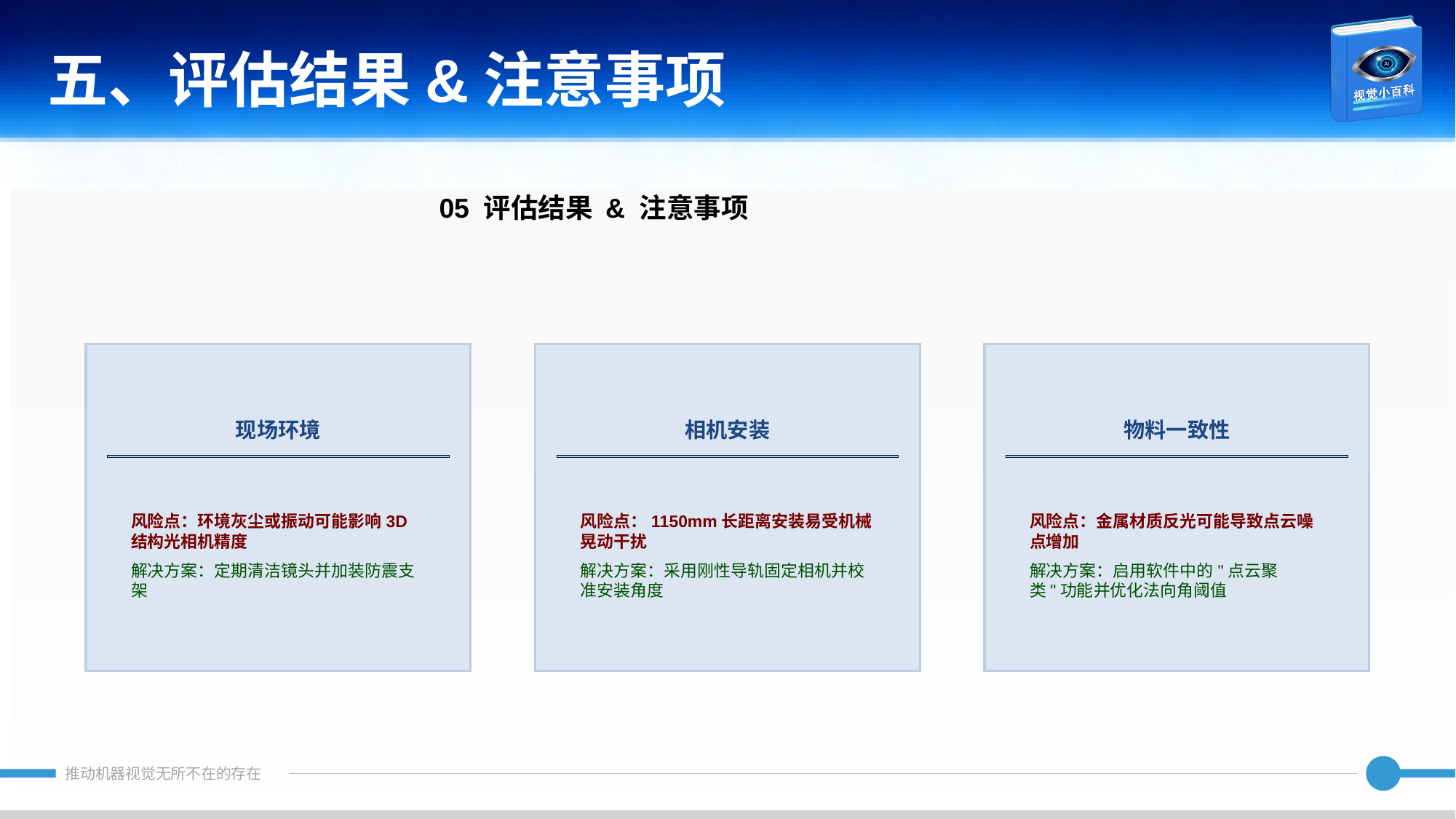

五、评估结果&注意事项

05 评估结果 & 注意事项

现场环境

相机安装

物料一致性

风险点：环境灰尘或振动可能影响3D结构光相机精度
解决方案：定期清洁镜头并加装防震支架

风险点：1150mm长距离安装易受机械晃动干扰
解决方案：采用刚性导轨固定相机并校准安装角度

风险点：金属材质反光可能导致点云噪点增加
解决方案：启用软件中的"点云聚类"功能并优化法向角阈值
11